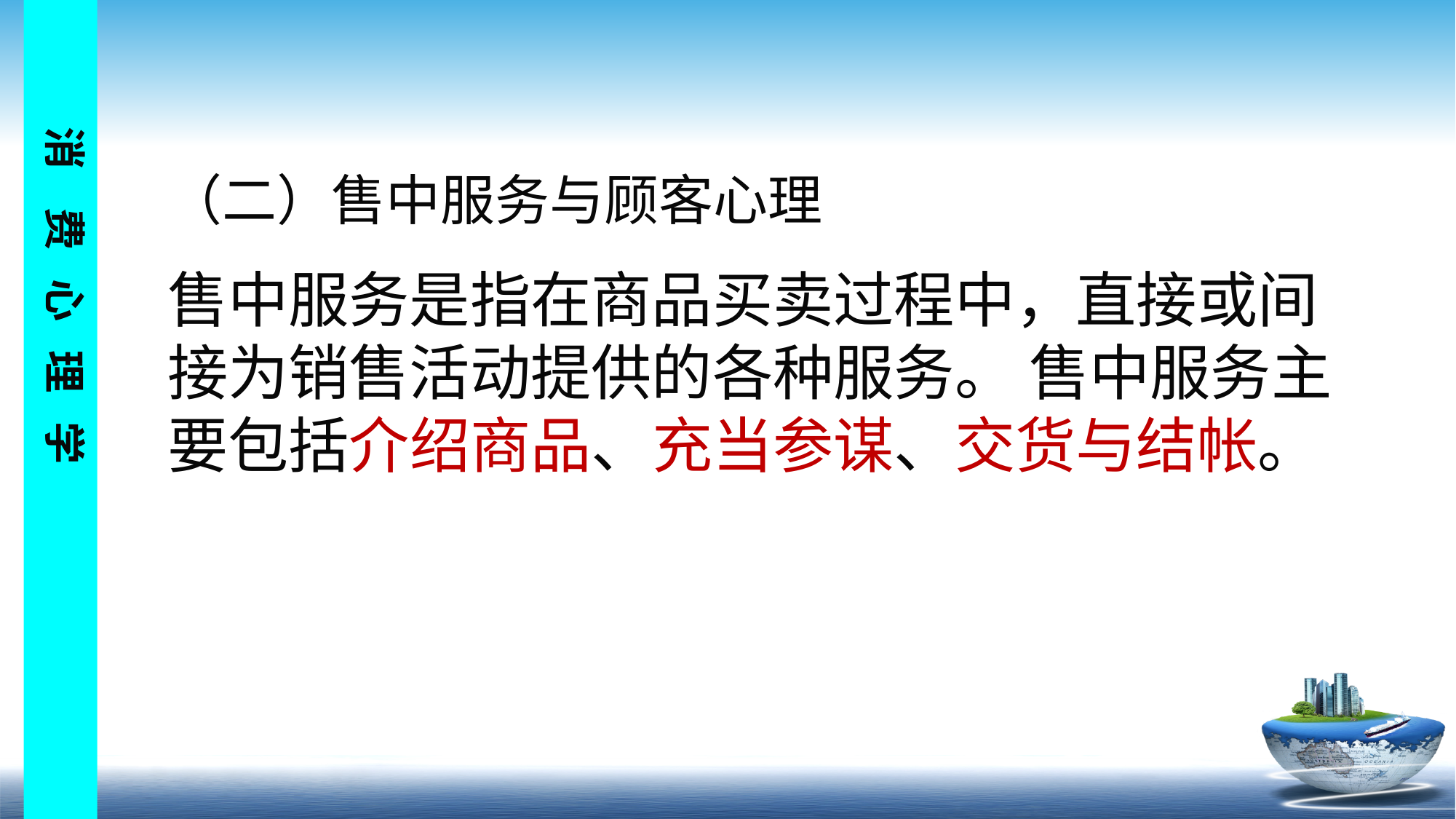

（二）售中服务与顾客心理
售中服务是指在商品买卖过程中，直接或间接为销售活动提供的各种服务。 售中服务主要包括介绍商品、充当参谋、交货与结帐。